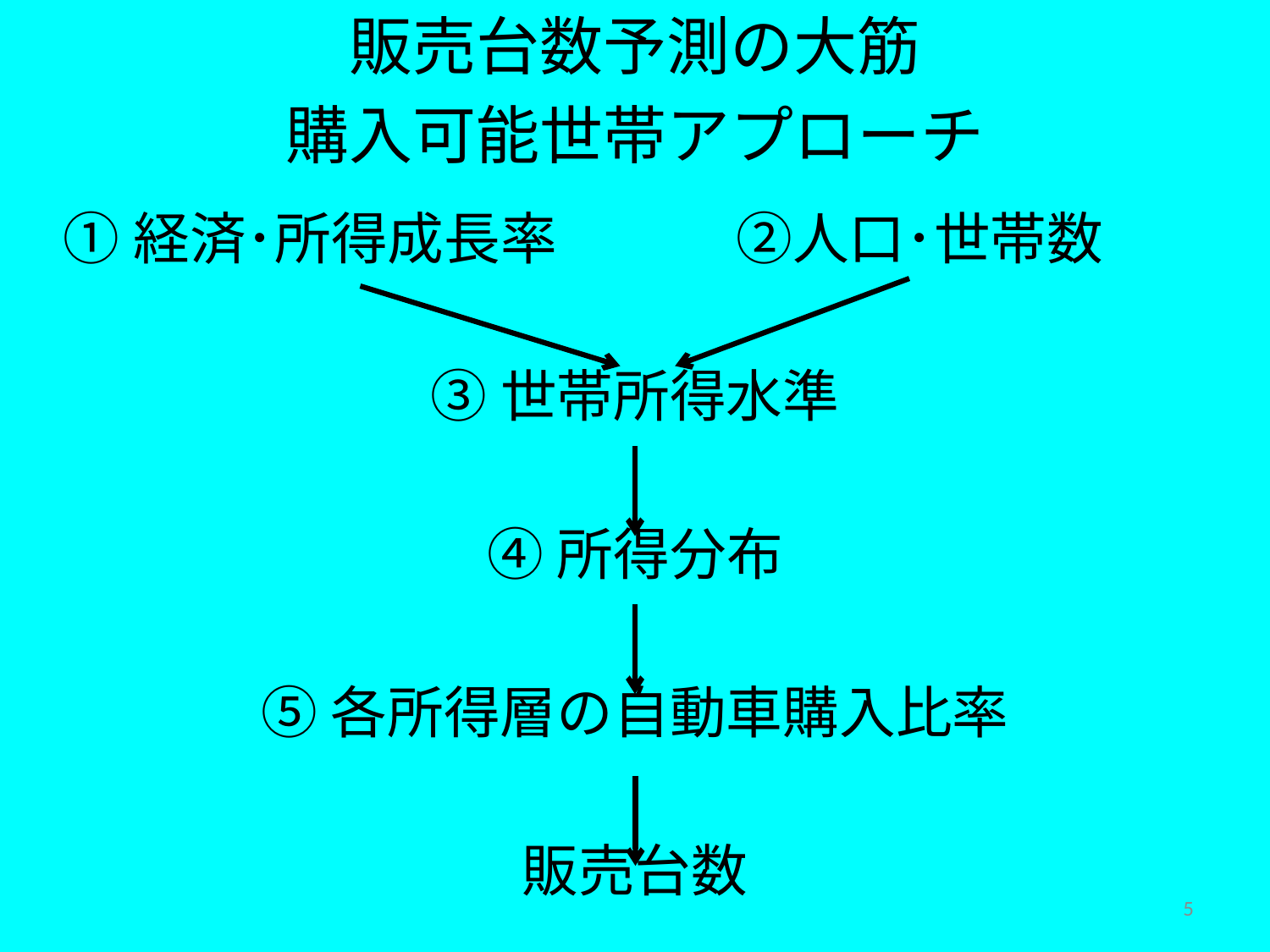

販売台数予測の大筋
購入可能世帯アプローチ

	  ①経済･所得成長率	     ②人口･世帯数

③世帯所得水準

④所得分布

⑤各所得層の自動車購入比率

販売台数
5